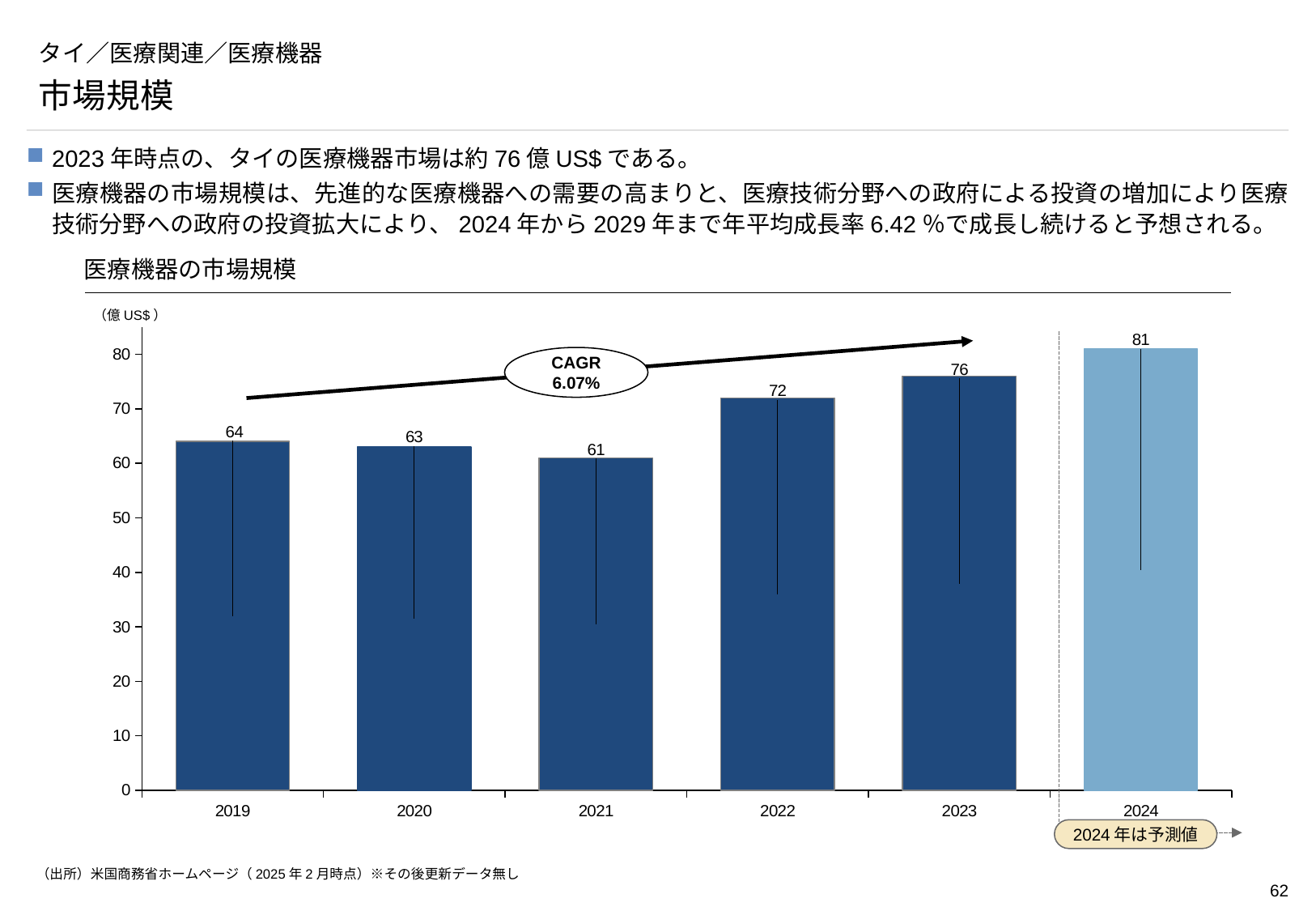

# タイ／医療関連／医療機器
市場規模
2023年時点の、タイの医療機器市場は約76億US$である。
医療機器の市場規模は、先進的な医療機器への需要の高まりと、医療技術分野への政府による投資の増加により医療技術分野への政府の投資拡大により、2024年から2029年まで年平均成長率6.42％で成長し続けると予想される。
医療機器の市場規模
（億US$）

### Chart

| Category |  |
|---|---|
| 2019 | 64.0 |
| 2020 | 63.0 |
| 2021 | 61.0 |
| 2022 | 72.0 |
| 2023 | 76.0 |
| 2024 | 81.0 |
2024年は予測値
CAGR
6.07%
（出所）米国商務省ホームページ（2025年2月時点）※その後更新データ無し